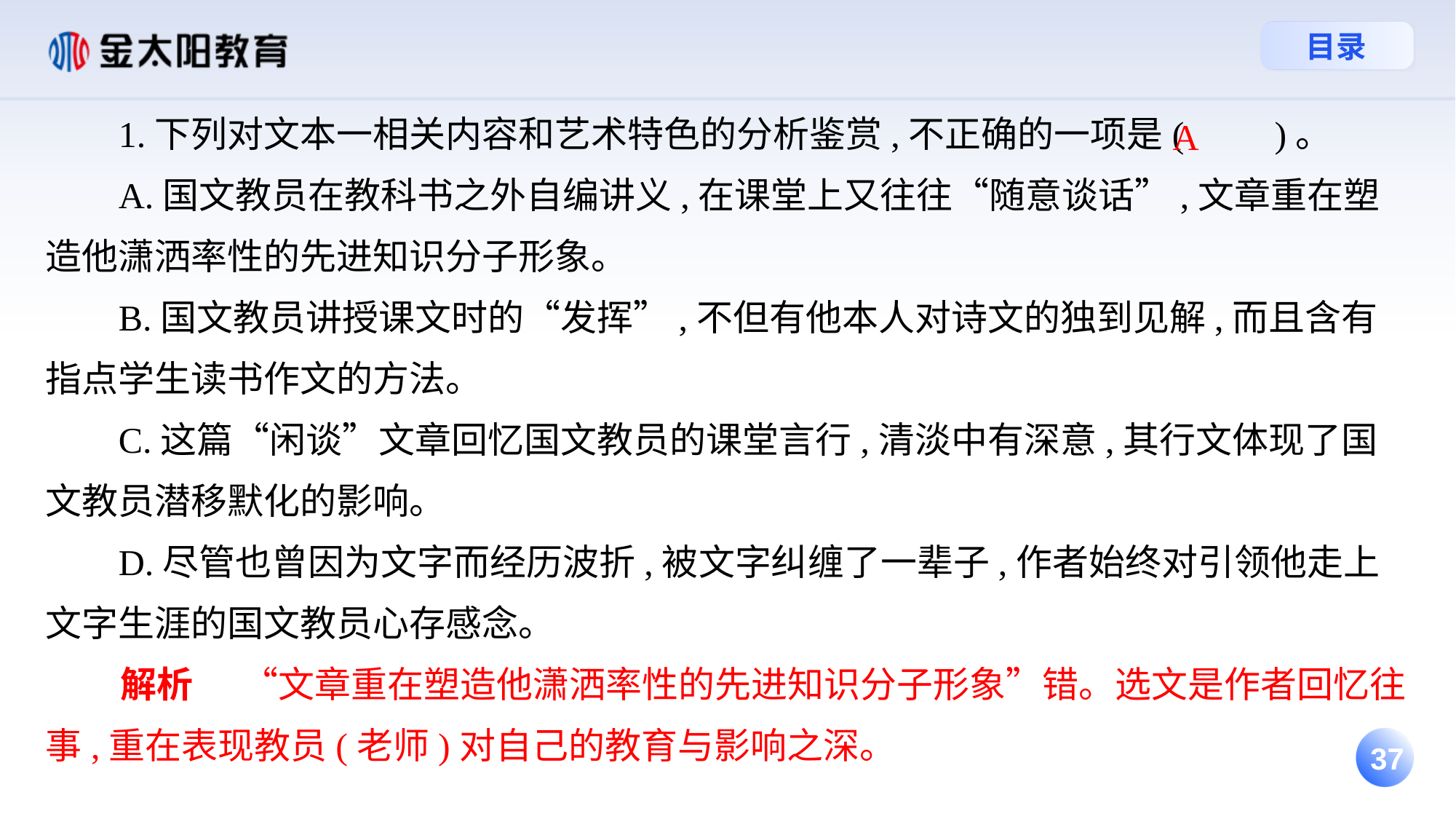

1.下列对文本一相关内容和艺术特色的分析鉴赏,不正确的一项是(　　)。
        A.国文教员在教科书之外自编讲义,在课堂上又往往“随意谈话”,文章重在塑造他潇洒率性的先进知识分子形象。
        B.国文教员讲授课文时的“发挥”,不但有他本人对诗文的独到见解,而且含有指点学生读书作文的方法。
        C.这篇“闲谈”文章回忆国文教员的课堂言行,清淡中有深意,其行文体现了国文教员潜移默化的影响。
        D.尽管也曾因为文字而经历波折,被文字纠缠了一辈子,作者始终对引领他走上文字生涯的国文教员心存感念。
        解析      “文章重在塑造他潇洒率性的先进知识分子形象”错。选文是作者回忆往事,重在表现教员(老师)对自己的教育与影响之深。
A